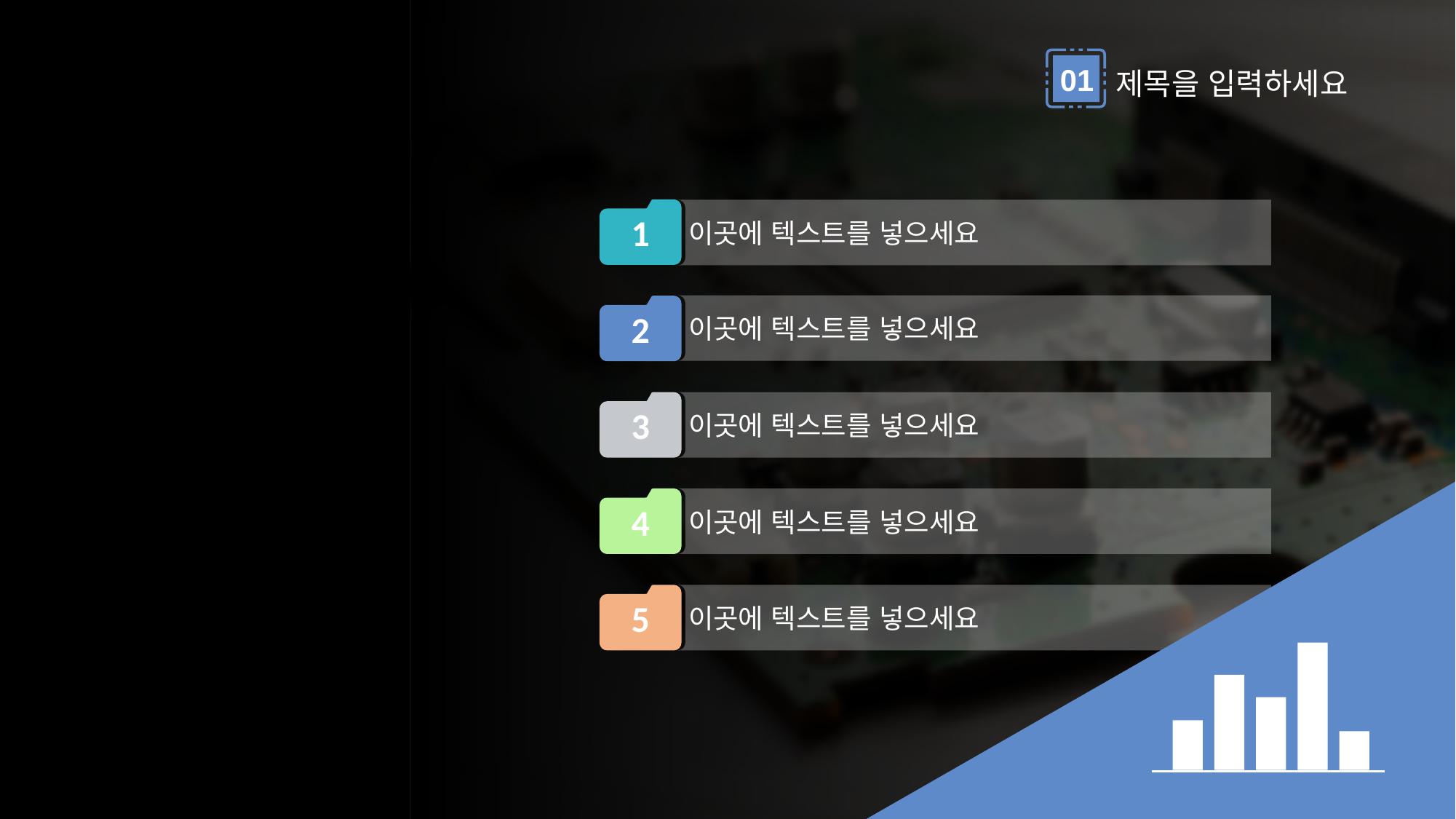

01
제목을 입력하세요
1
이곳에 텍스트를 넣으세요
이곳에 텍스트를 넣으세요
2
3
이곳에 텍스트를 넣으세요

4
이곳에 텍스트를 넣으세요
5
이곳에 텍스트를 넣으세요